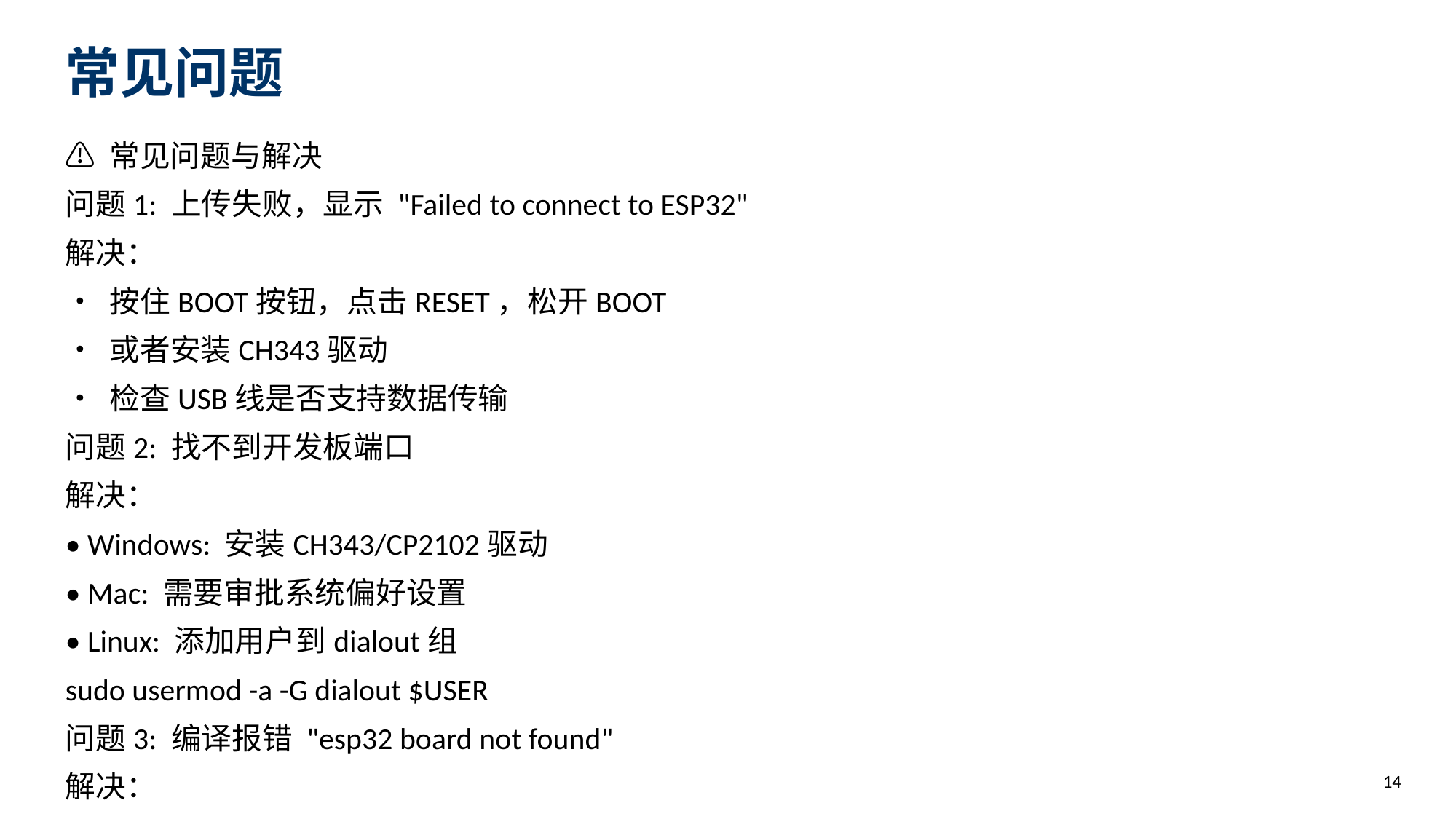

常见问题
⚠️ 常见问题与解决
问题1: 上传失败，显示 "Failed to connect to ESP32"
解决：
• 按住BOOT按钮，点击RESET，松开BOOT
• 或者安装CH343驱动
• 检查USB线是否支持数据传输
问题2: 找不到开发板端口
解决：
• Windows: 安装CH343/CP2102驱动
• Mac: 需要审批系统偏好设置
• Linux: 添加用户到dialout组
sudo usermod -a -G dialout $USER
问题3: 编译报错 "esp32 board not found"
解决：
• 工具 → 开发板 → 开发板管理器
• 搜索esp32，重新安装
💡 建议：遇到问题先百度/Google，大部分问题都有答案
14